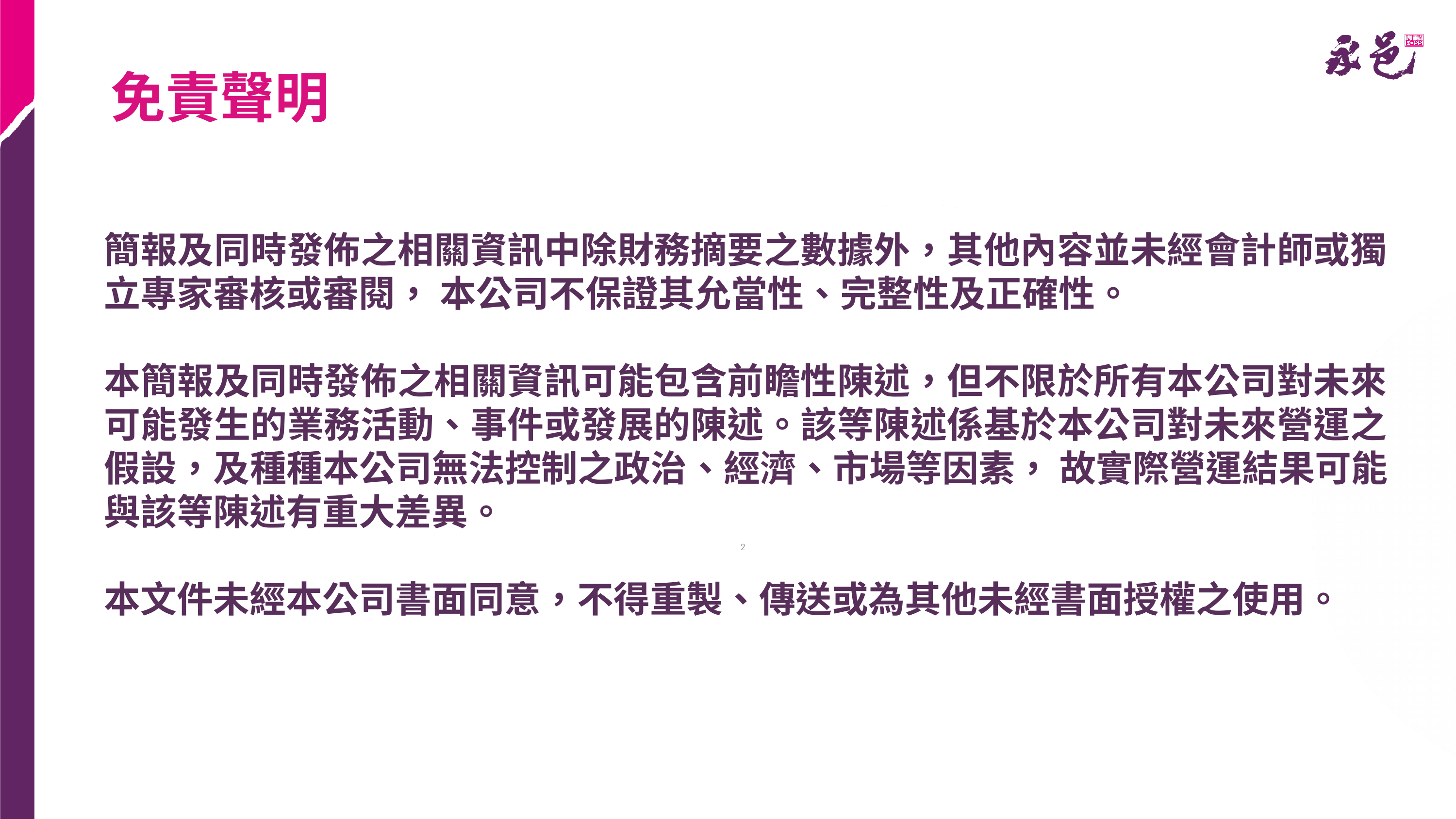

免責聲明

簡報及同時發佈之相關資訊中除財務摘要之數據外，其他內容並未經會計師或獨立專家審核或審閱， 本公司不保證其允當性、完整性及正確性。

本簡報及同時發佈之相關資訊可能包含前瞻性陳述，但不限於所有本公司對未來可能發生的業務活動、事件或發展的陳述。該等陳述係基於本公司對未來營運之假設，及種種本公司無法控制之政治、經濟、市場等因素， 故實際營運結果可能與該等陳述有重大差異。

本文件未經本公司書面同意，不得重製、傳送或為其他未經書面授權之使用。